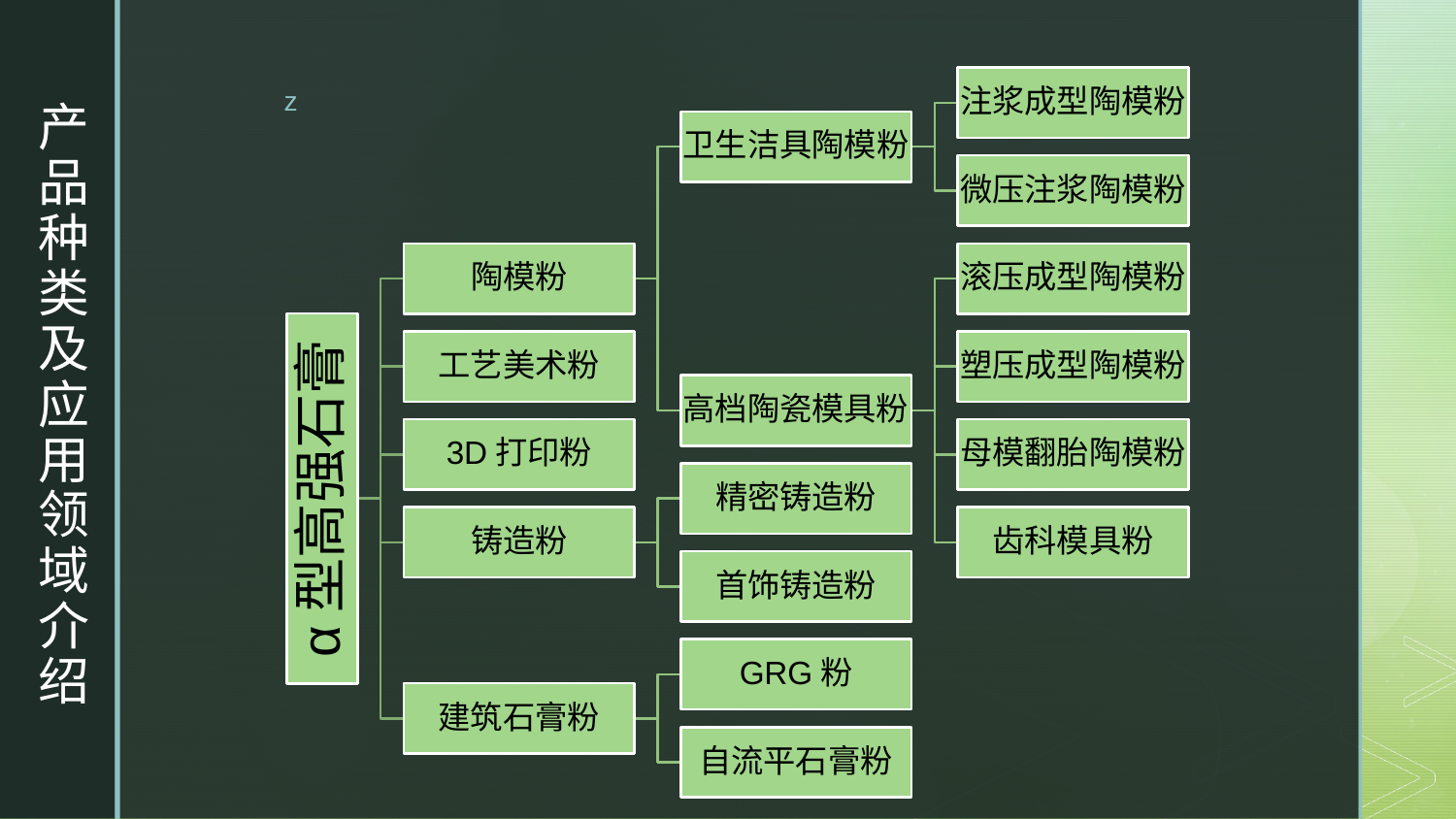

α型高强石膏
陶模粉
卫生洁具陶模粉
注浆成型陶模粉
微压注浆陶模粉
高档陶瓷模具粉
滚压成型陶模粉
塑压成型陶模粉
母模翻胎陶模粉
齿科模具粉
工艺美术粉
3D打印粉
铸造粉
精密铸造粉
首饰铸造粉
建筑石膏粉
GRG粉
自流平石膏粉
# 产品种类及应用领域介绍